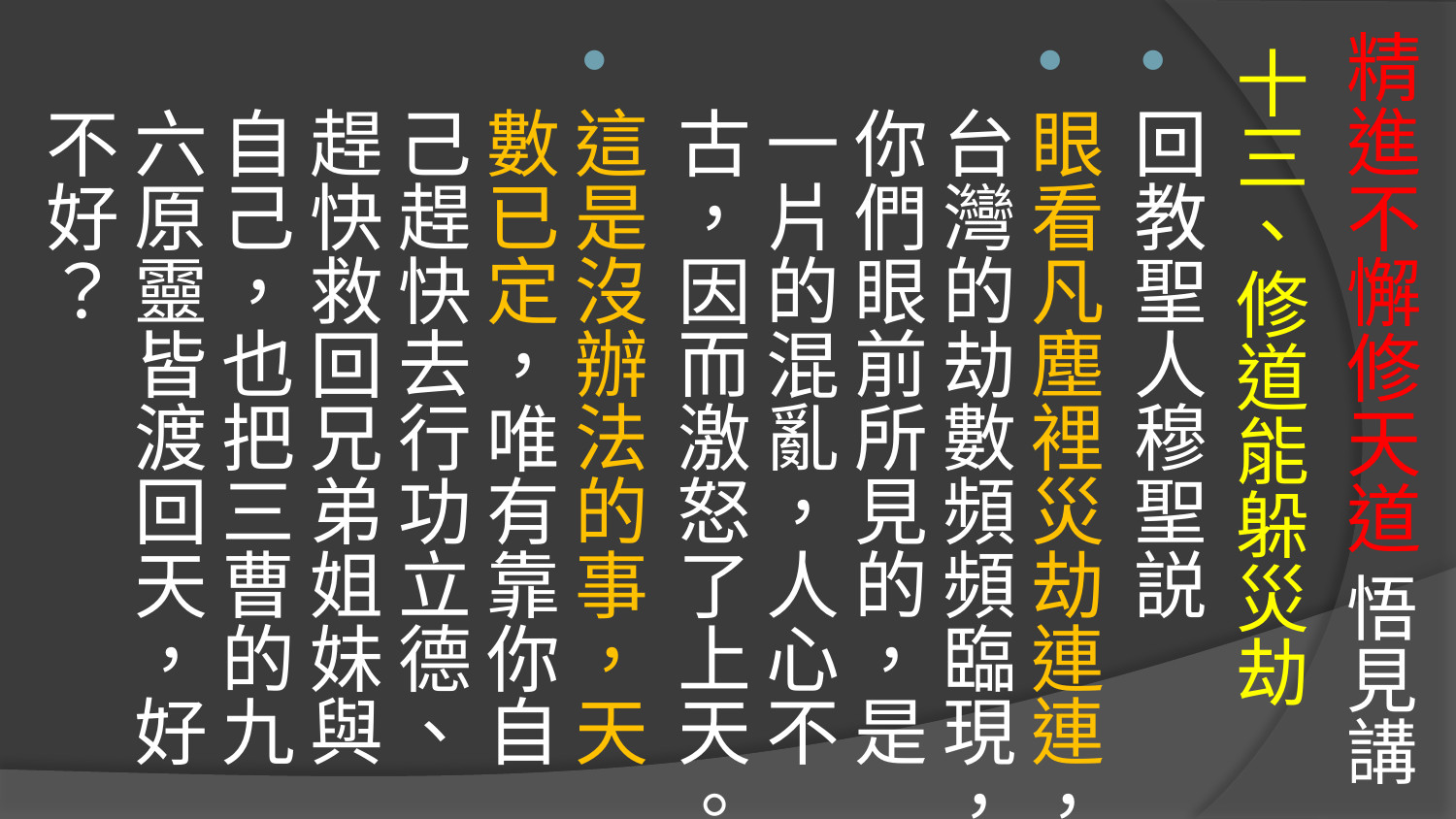

# 精進不懈修天道 悟見講
十三、修道能躲災劫
回教聖人穆聖説
眼看凡塵裡災劫連連，台灣的劫數頻頻臨現，你們眼前所見的，是一片的混亂，人心不古，因而激怒了上天。
這是沒辦法的事，天數已定，唯有靠你自己趕快去行功立德、趕快救回兄弟姐妹與自己，也把三曹的九六原靈皆渡回天，好不好？